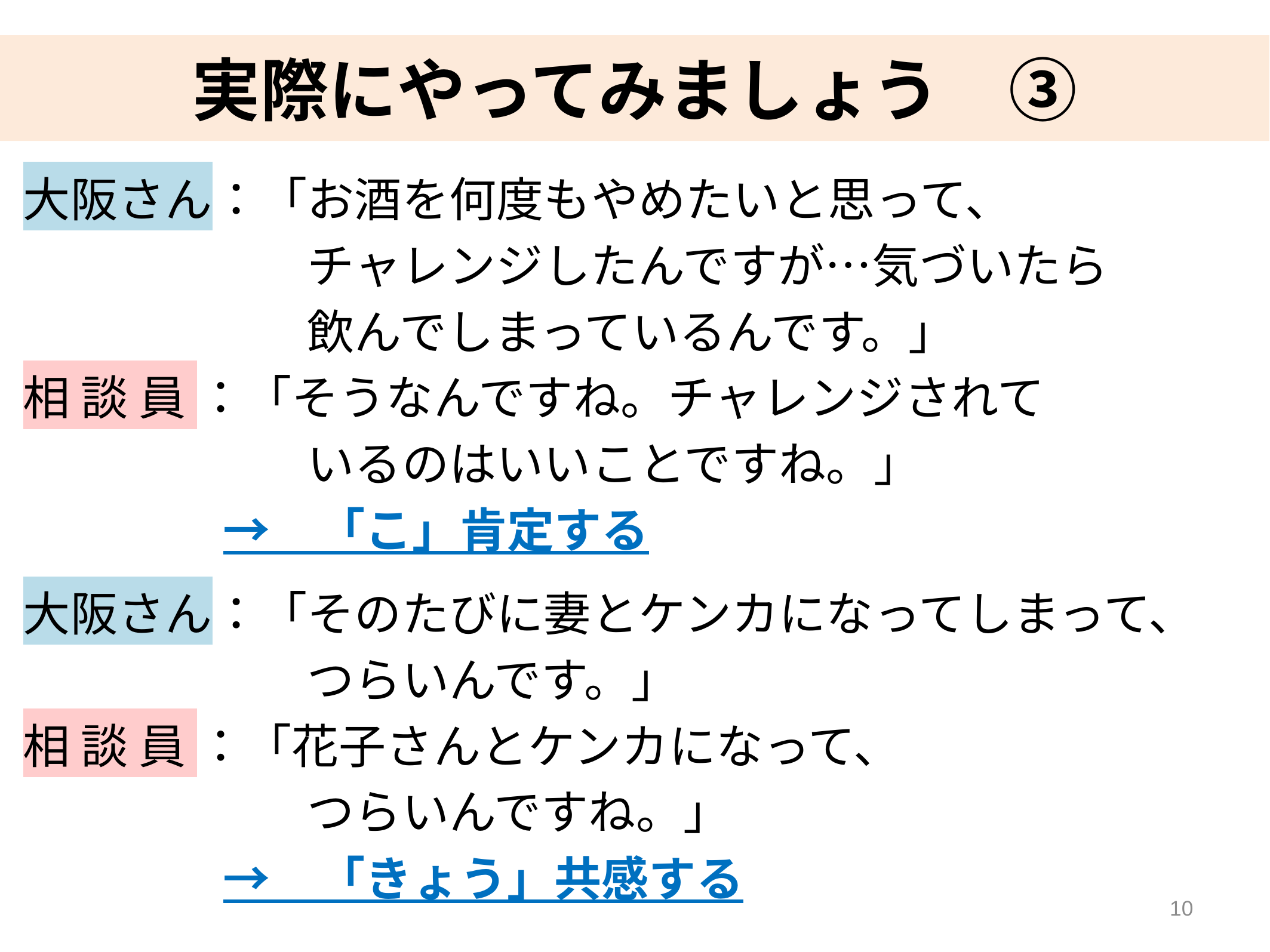

# 実際にやってみましょう　③
大阪さん：「お酒を何度もやめたいと思って、
　　　　　　チャレンジしたんですが…気づいたら
　　　　　　飲んでしまっているんです。」
相 談 員 ：「そうなんですね。チャレンジされて
　　　　　　いるのはいいことですね。｣
　　　　 →　「こ」肯定する

大阪さん：「そのたびに妻とケンカになってしまって、
　　　　　　つらいんです。」
相 談 員 ：「花子さんとケンカになって、
　　　　　　つらいんですね。」
　　　　 →　「きょう」共感する
10